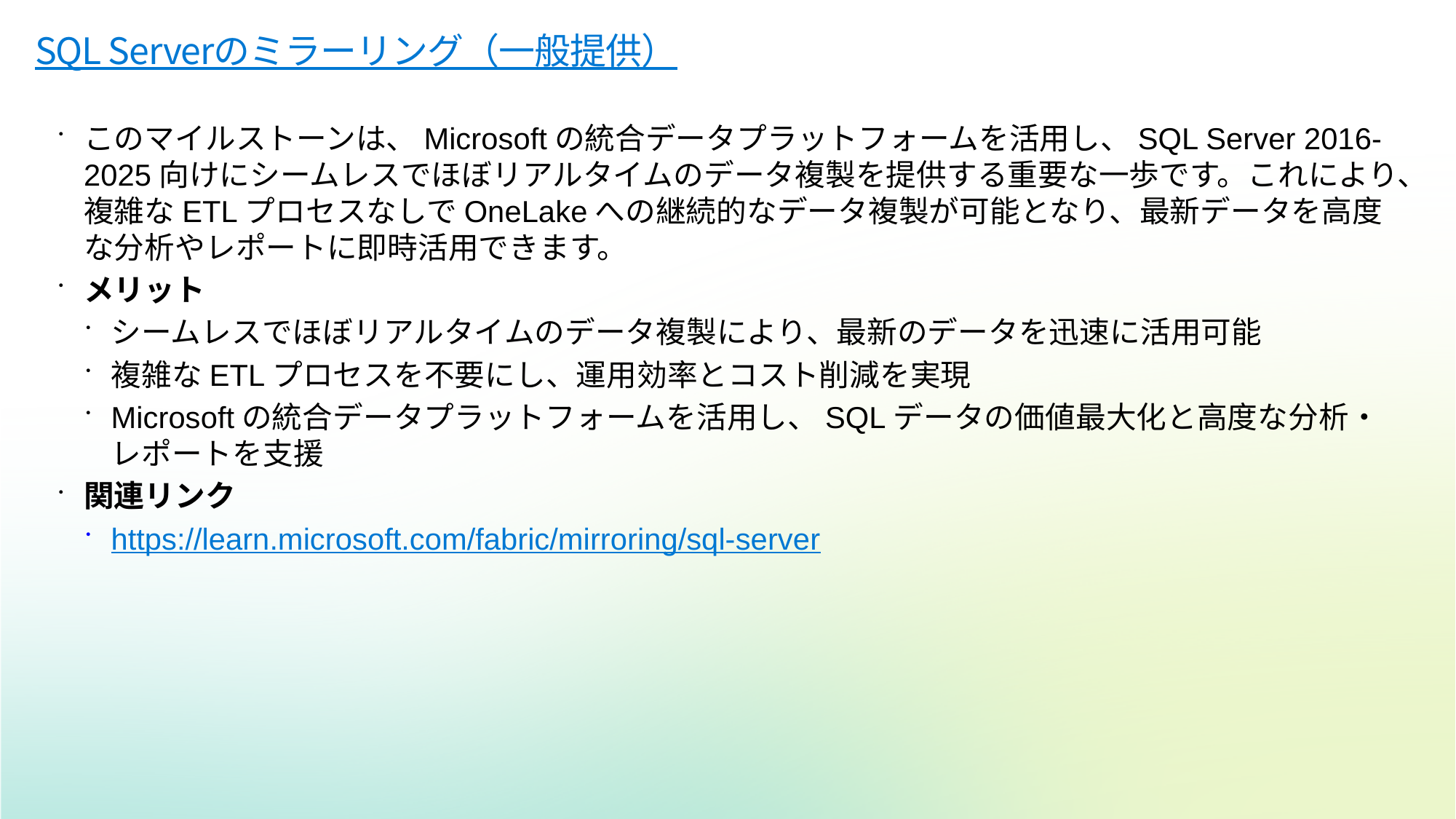

# SQL Serverのミラーリング（一般提供）
このマイルストーンは、Microsoftの統合データプラットフォームを活用し、SQL Server 2016-2025向けにシームレスでほぼリアルタイムのデータ複製を提供する重要な一歩です。これにより、複雑なETLプロセスなしでOneLakeへの継続的なデータ複製が可能となり、最新データを高度な分析やレポートに即時活用できます。
メリット
シームレスでほぼリアルタイムのデータ複製により、最新のデータを迅速に活用可能
複雑なETLプロセスを不要にし、運用効率とコスト削減を実現
Microsoftの統合データプラットフォームを活用し、SQLデータの価値最大化と高度な分析・レポートを支援
関連リンク
https://learn.microsoft.com/fabric/mirroring/sql-server